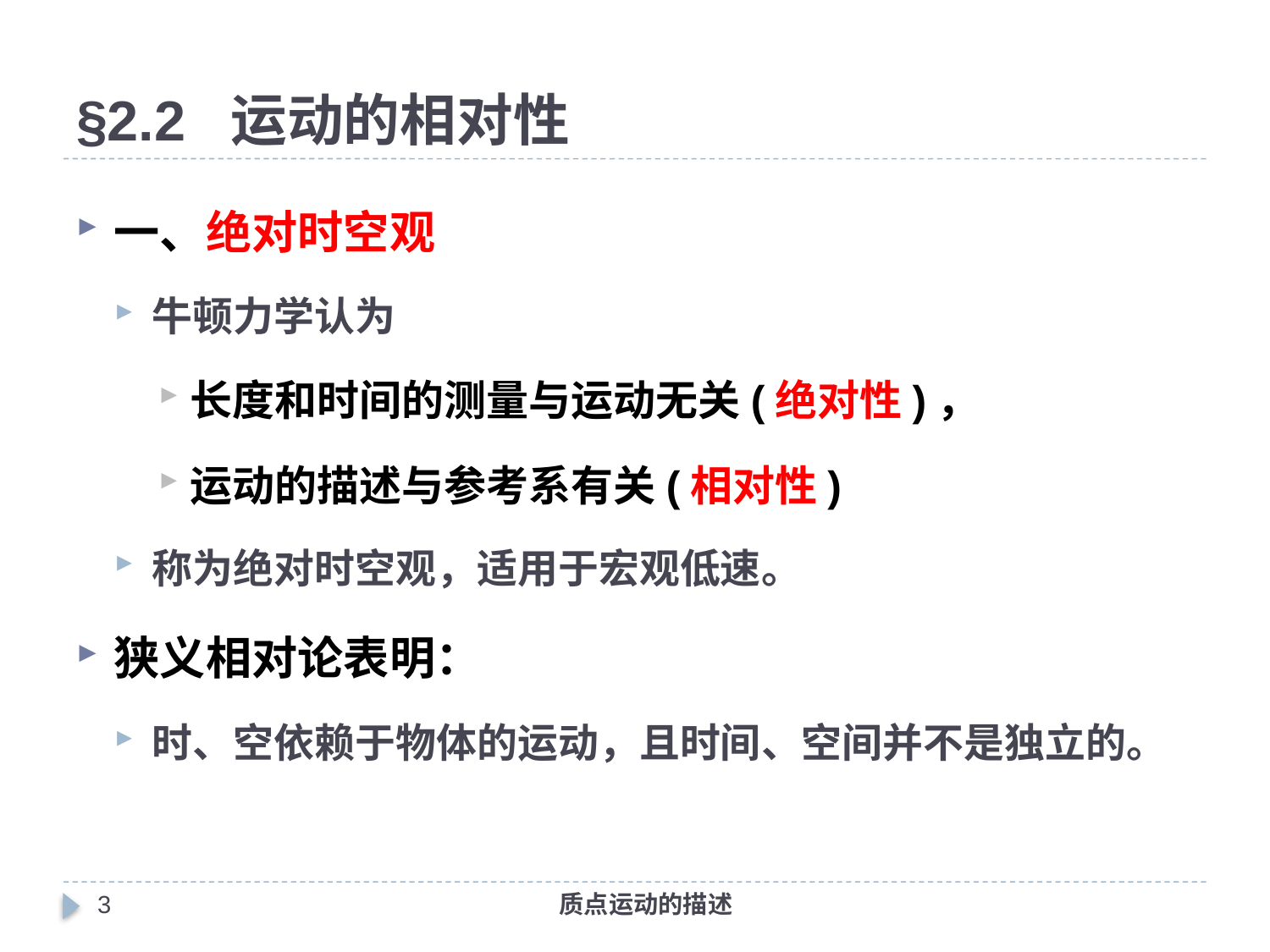

# §2.2  运动的相对性
一、绝对时空观
牛顿力学认为
长度和时间的测量与运动无关(绝对性)，
运动的描述与参考系有关(相对性)
称为绝对时空观，适用于宏观低速。
狭义相对论表明：
时、空依赖于物体的运动，且时间、空间并不是独立的。

3
质点运动的描述